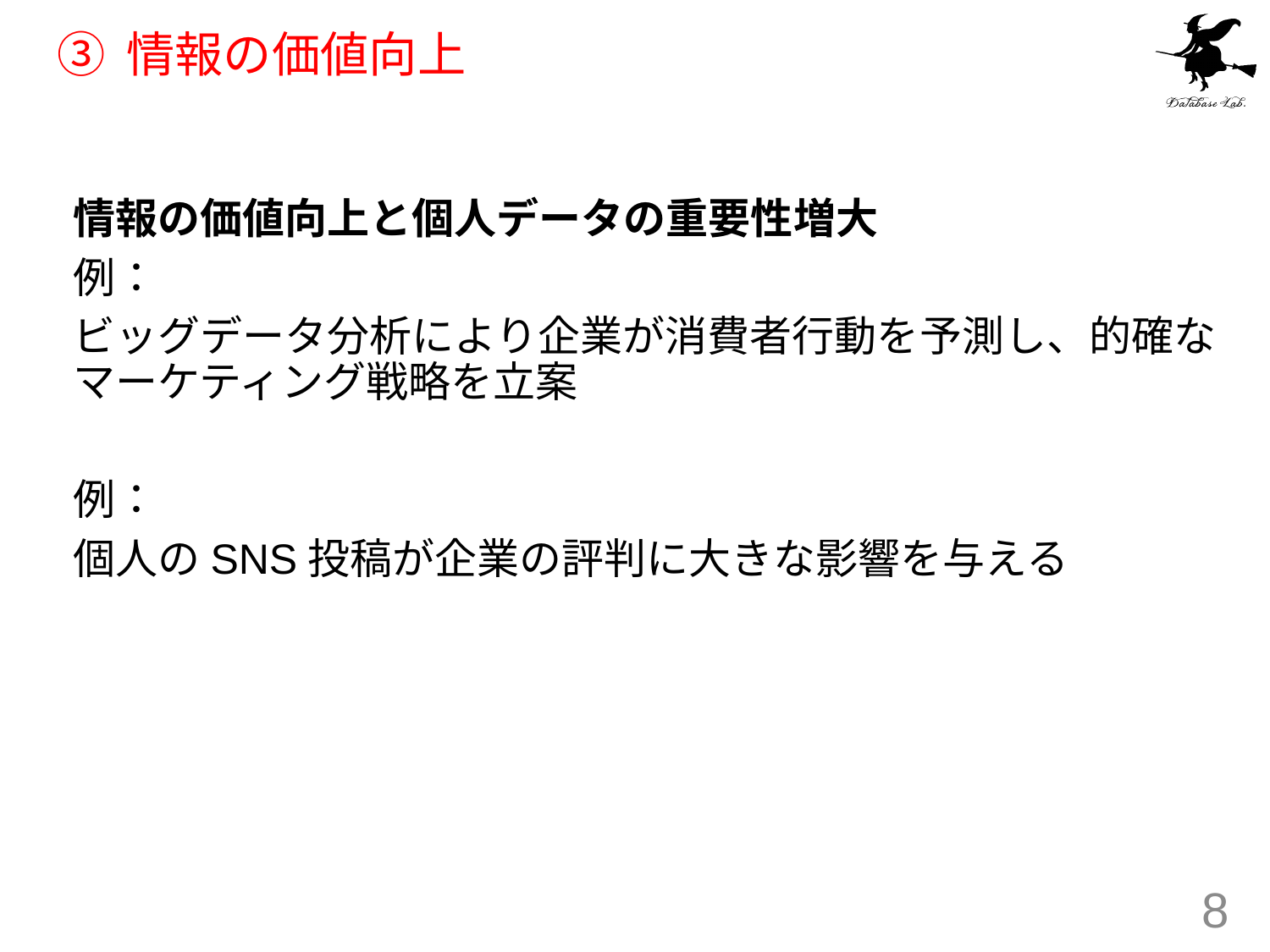

# ③ 情報の価値向上
情報の価値向上と個人データの重要性増大
例：
ビッグデータ分析により企業が消費者行動を予測し、的確なマーケティング戦略を立案

例：
個人のSNS投稿が企業の評判に大きな影響を与える
8